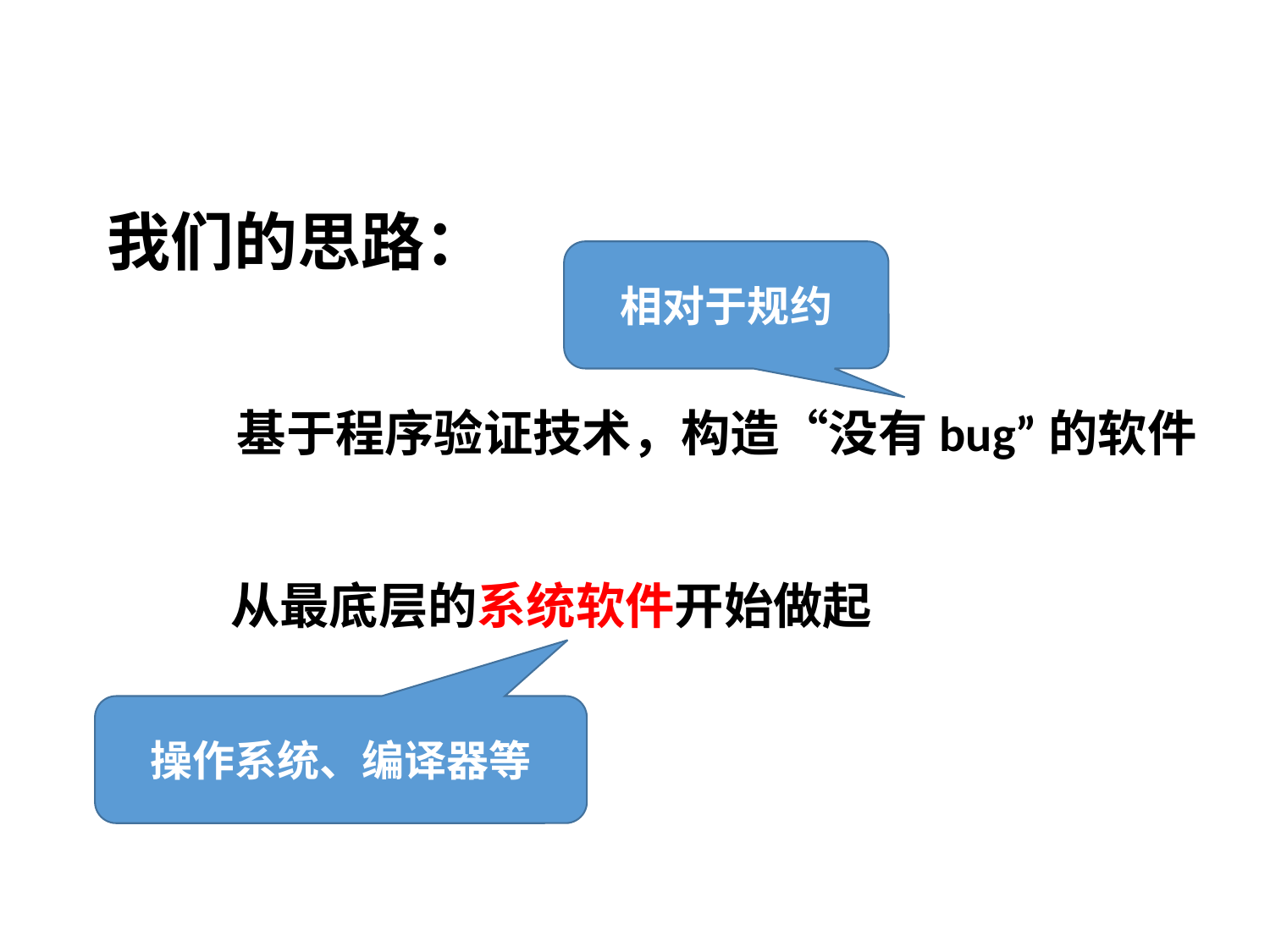

我们的思路：
相对于规约
基于程序验证技术，构造“没有bug”的软件
从最底层的系统软件开始做起
操作系统、编译器等